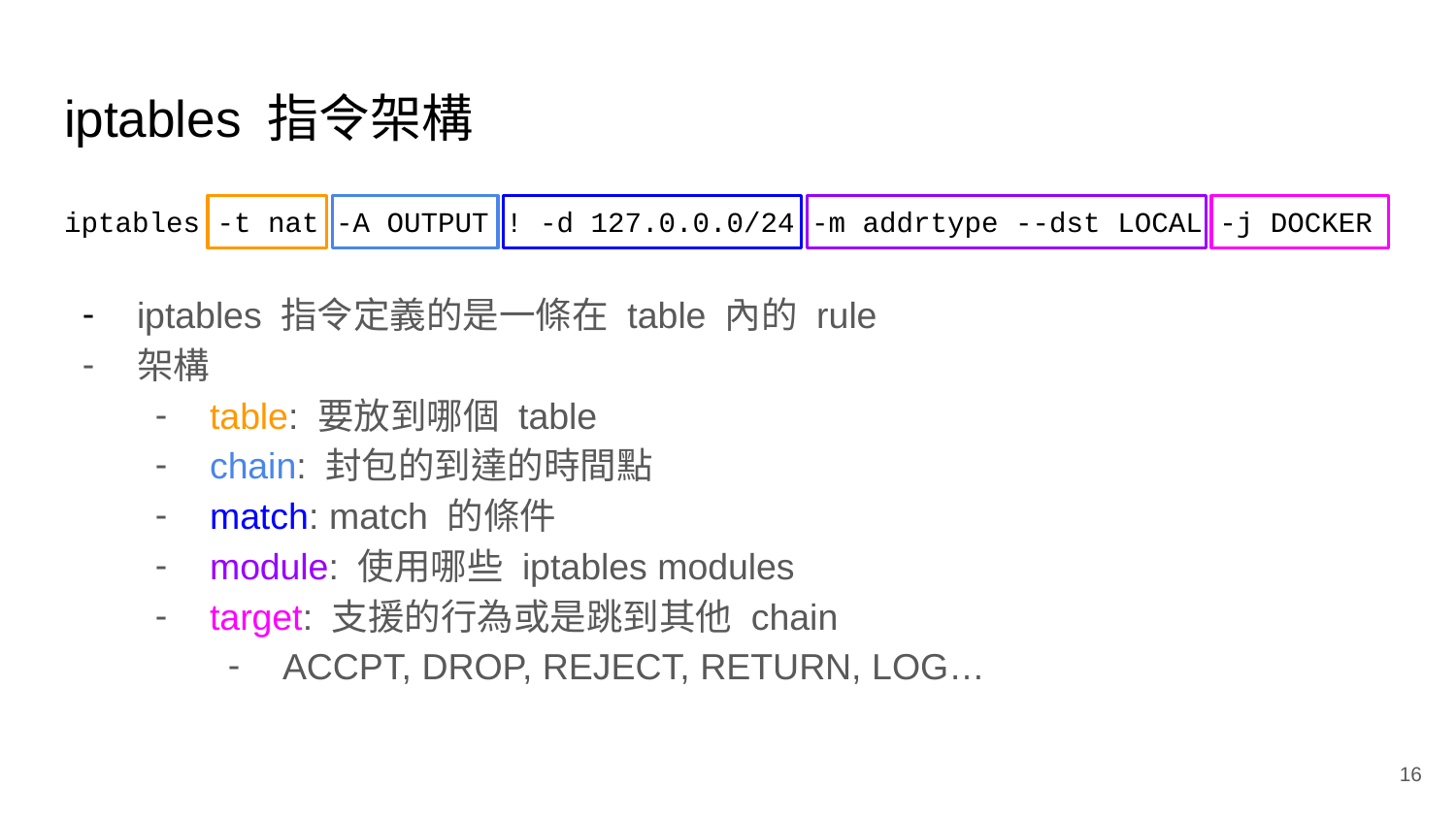

# iptables 指令架構
iptables -t nat -A OUTPUT ! -d 127.0.0.0/24 -m addrtype --dst LOCAL -j DOCKER

iptables 指令定義的是一條在 table 內的 rule
架構
table: 要放到哪個 table
chain: 封包的到達的時間點
match: match 的條件
module: 使用哪些 iptables modules
target: 支援的行為或是跳到其他 chain
ACCPT, DROP, REJECT, RETURN, LOG…
16